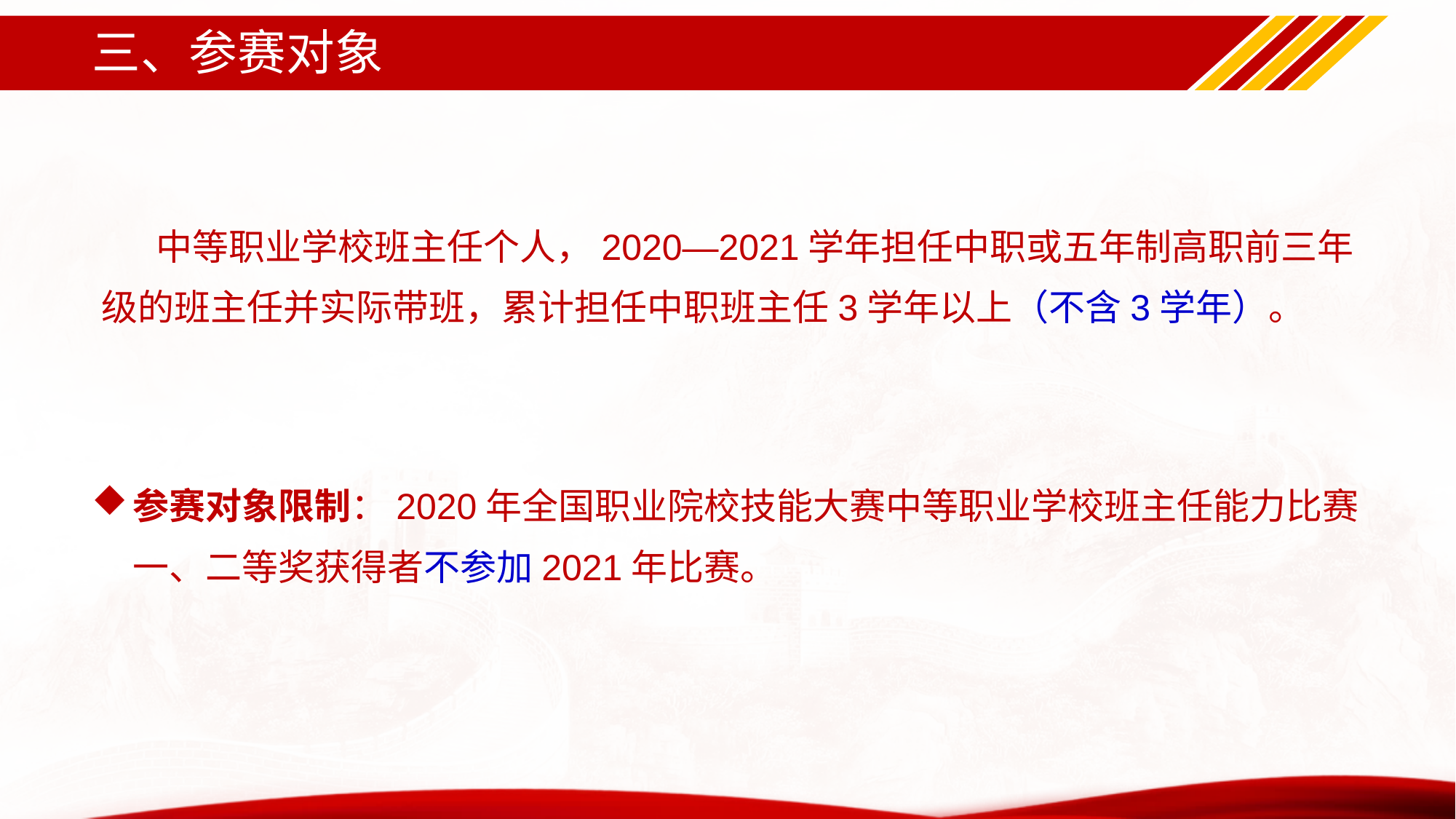

# 三、参赛对象
中等职业学校班主任个人，2020—2021学年担任中职或五年制高职前三年级的班主任并实际带班，累计担任中职班主任3学年以上（不含3学年）。
参赛对象限制：2020年全国职业院校技能大赛中等职业学校班主任能力比赛一、二等奖获得者不参加2021年比赛。